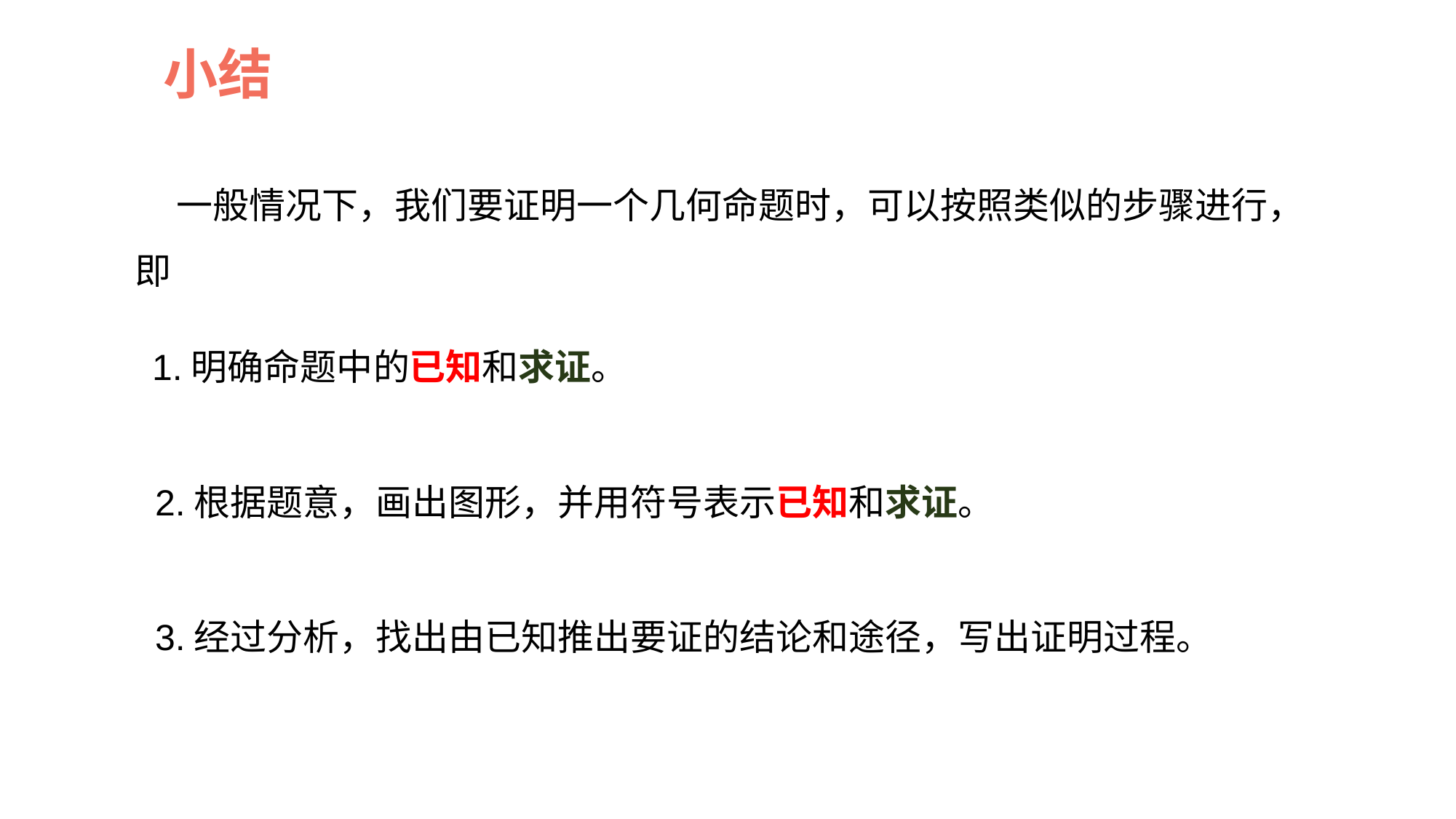

小结
    一般情况下，我们要证明一个几何命题时，可以按照类似的步骤进行，即
1.明确命题中的已知和求证。
2.根据题意，画出图形，并用符号表示已知和求证。
3.经过分析，找出由已知推出要证的结论和途径，写出证明过程。